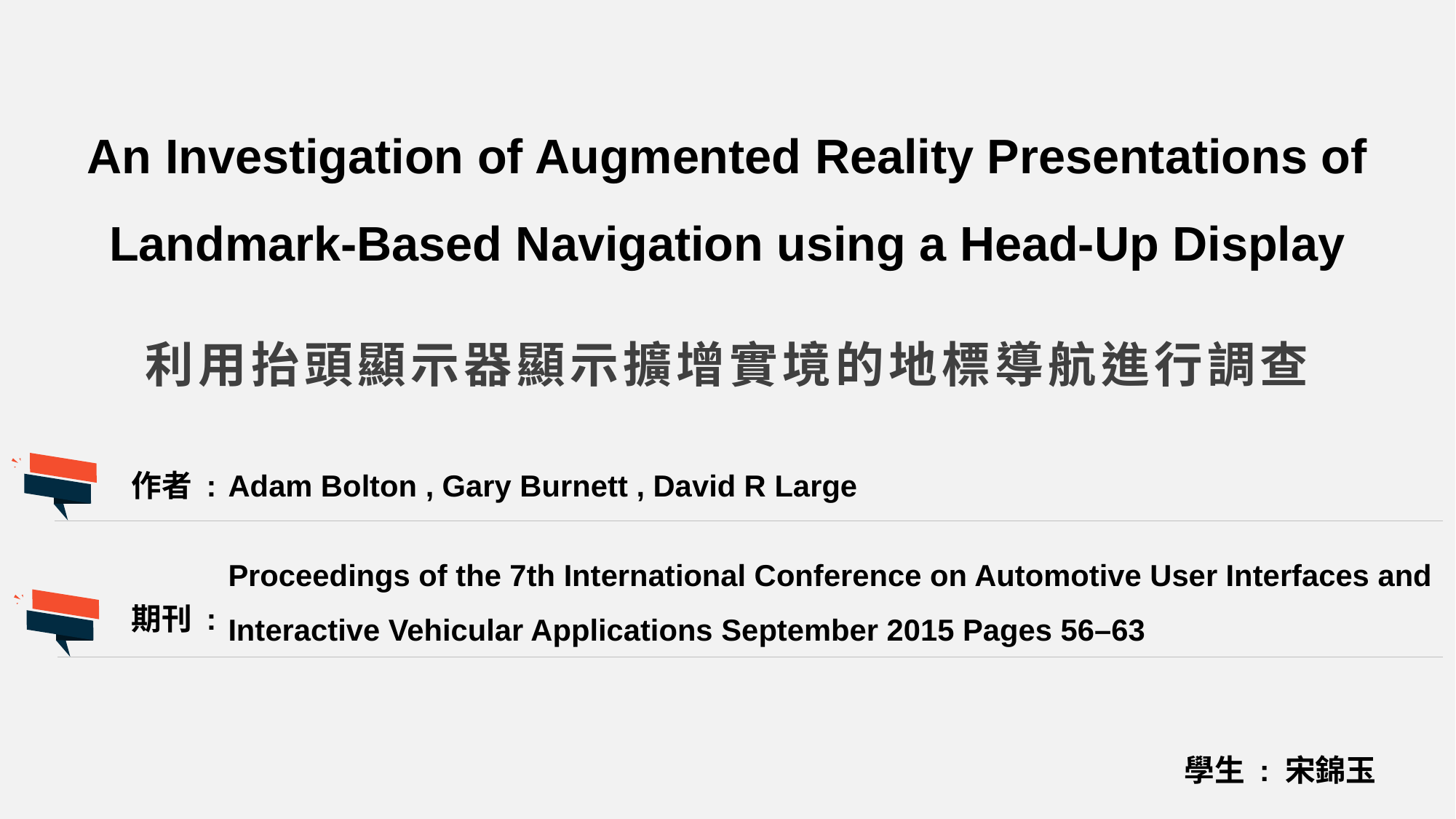

An Investigation of Augmented Reality Presentations of Landmark-Based Navigation using a Head-Up Display
利用抬頭顯示器顯示擴增實境的地標導航進行調查

作者 :
Adam Bolton , Gary Burnett , David R Large
Proceedings of the 7th International Conference on Automotive User Interfaces and Interactive Vehicular Applications September 2015 Pages 56–63
期刊 :

學生 : 宋錦玉